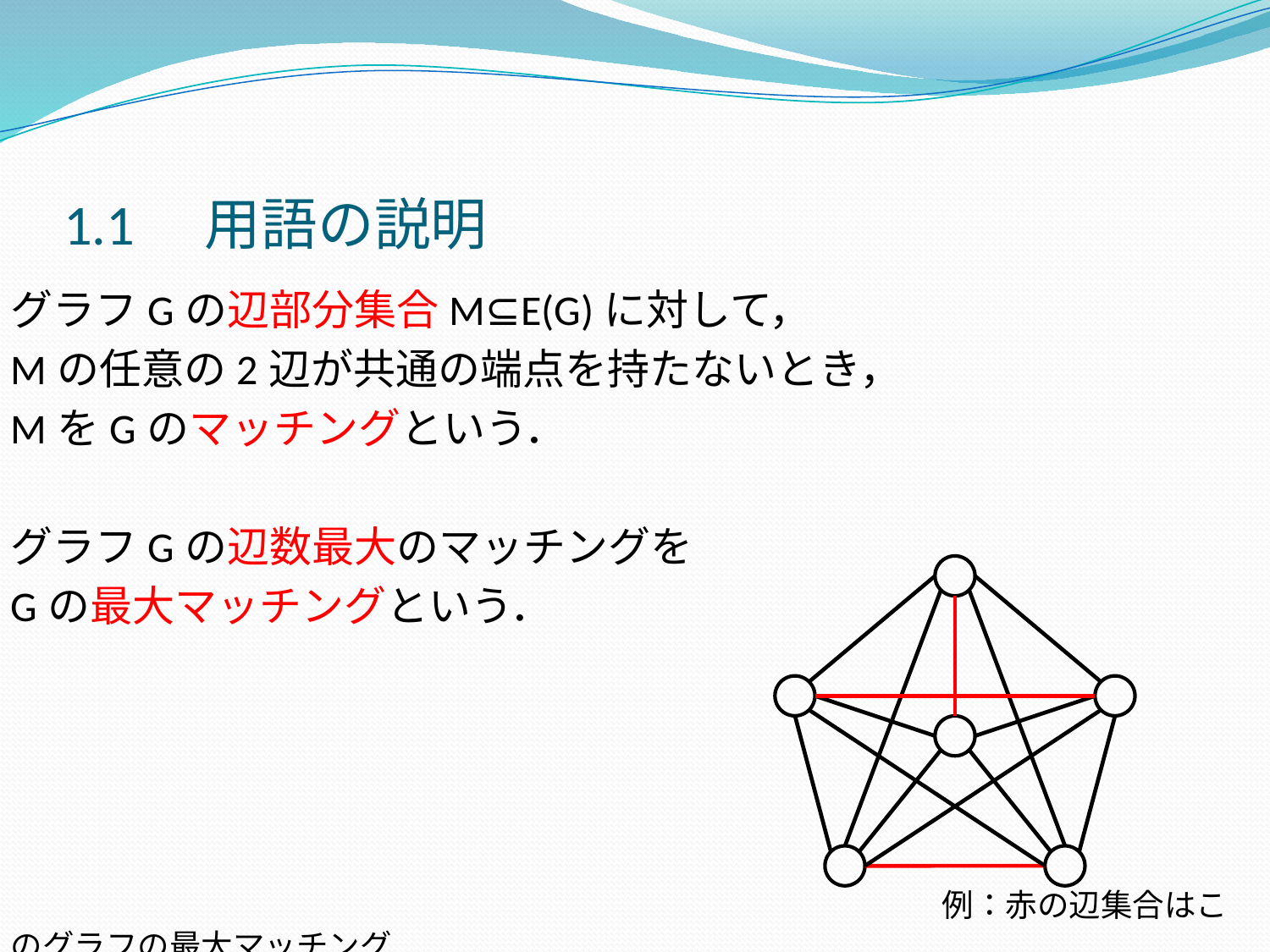

1.1　用語の説明
グラフGの辺部分集合M⊆E(G)に対して，
Mの任意の2辺が共通の端点を持たないとき，
MをGのマッチングという．

グラフGの辺数最大のマッチングを
Gの最大マッチングという．

　　　　　　　　　　　　　　　　　　　　　　例：赤の辺集合はこのグラフの最大マッチング
#